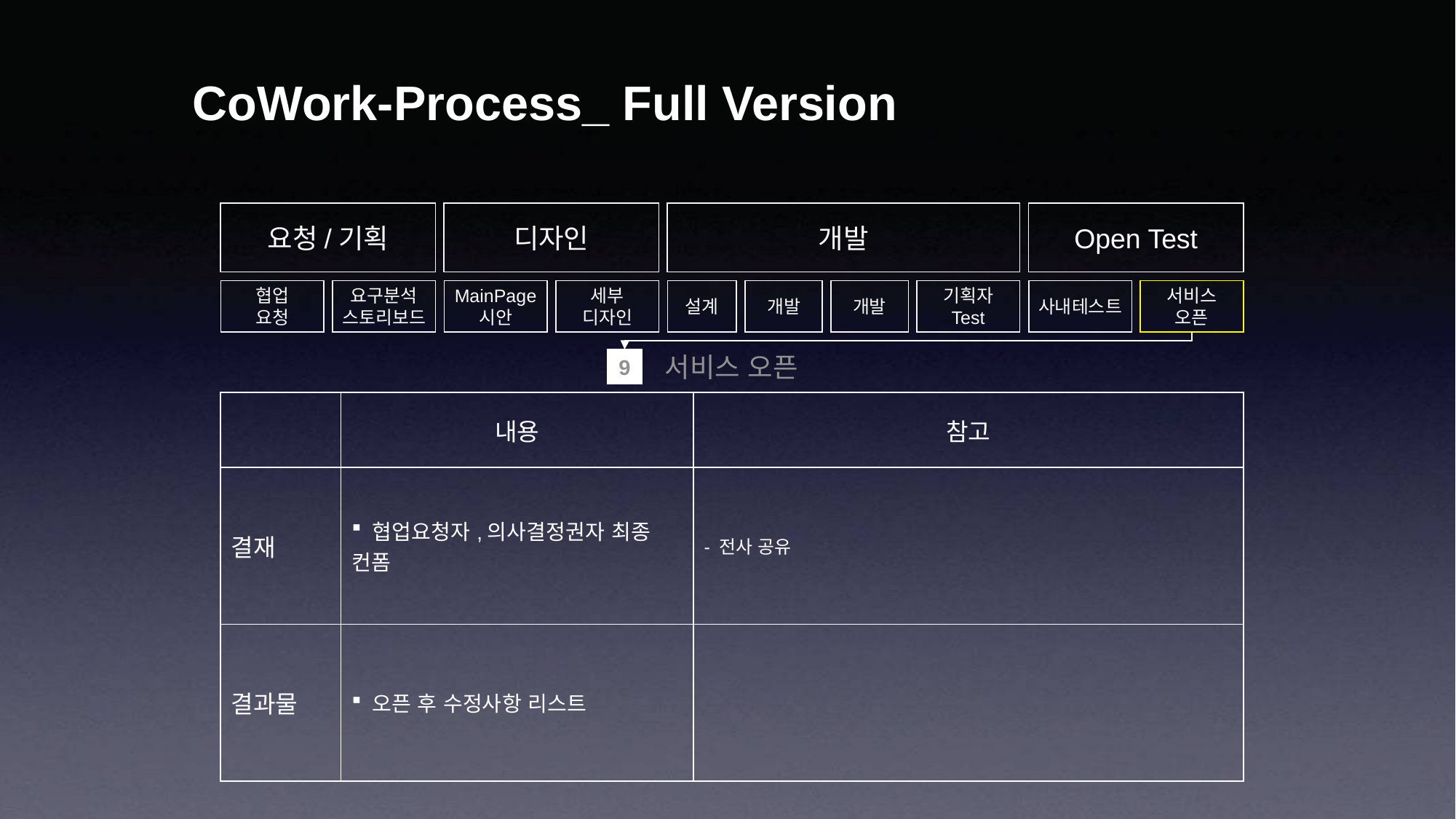

CoWork-Process_ Full Version
요청/기획
디자인
개발
Open Test
협업
요청
요구분석
스토리보드
MainPage
시안
세부
디자인
설계
개발
개발
기획자
Test
사내테스트
서비스
오픈
 서비스 오픈
9
|  | 내용 | 참고 |
| --- | --- | --- |
| 결재 | 협업요청자,의사결정권자 최종 컨폼 | - 전사 공유 |
| 결과물 | 오픈 후 수정사항 리스트 |  |